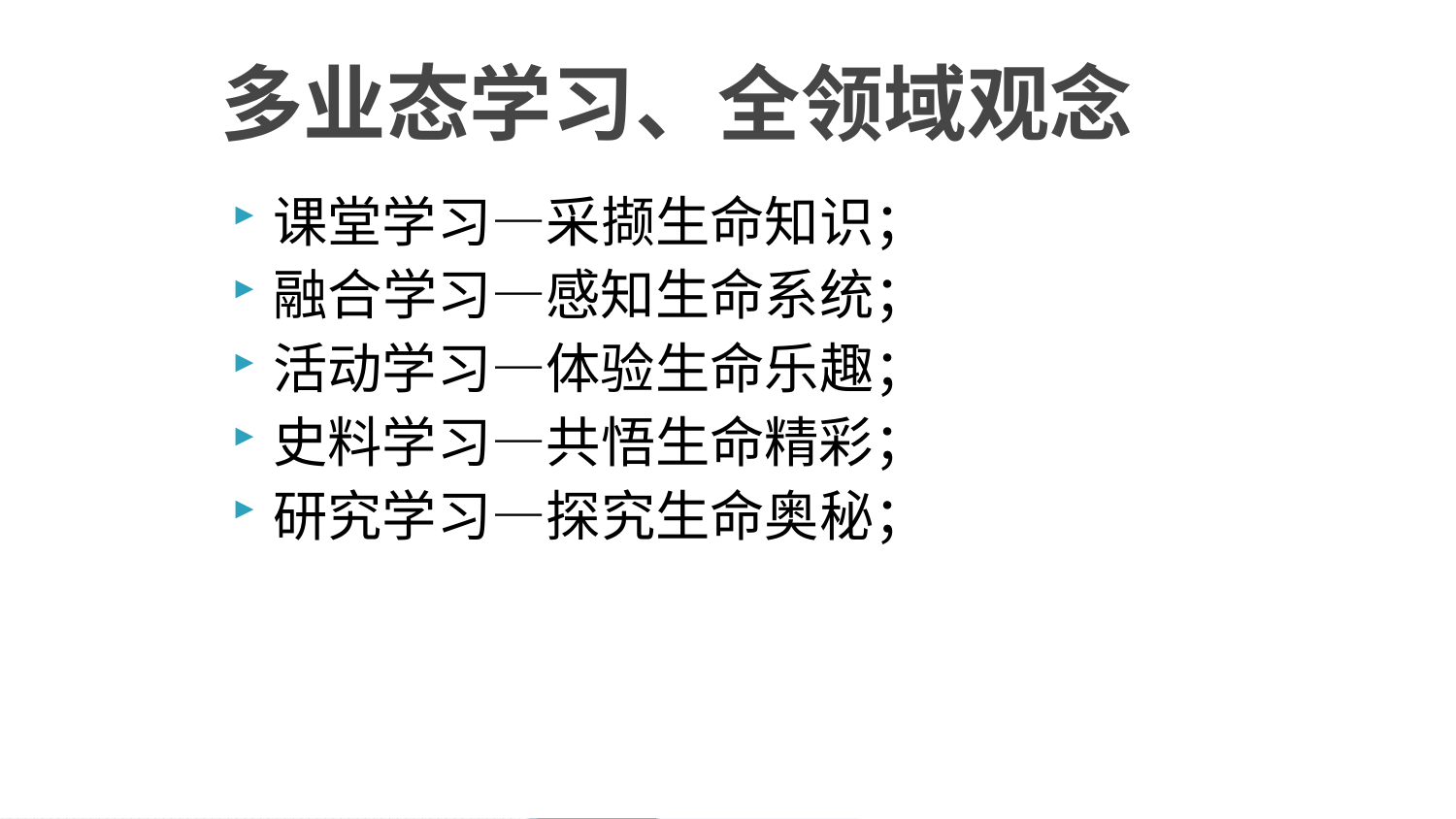

# 多业态学习、全领域观念
课堂学习—采撷生命知识；
融合学习—感知生命系统；
活动学习—体验生命乐趣；
史料学习—共悟生命精彩；
研究学习—探究生命奥秘；